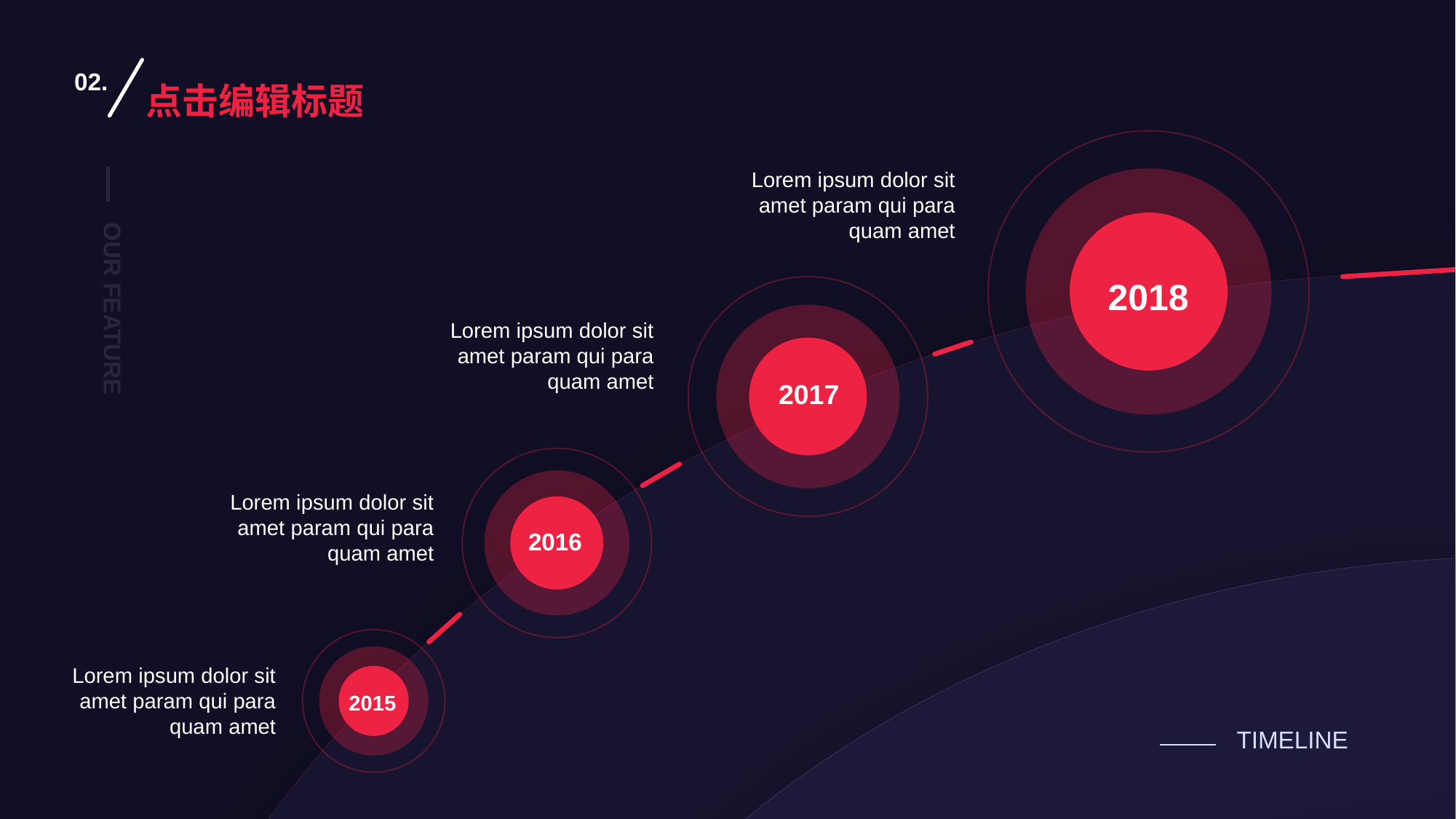

02.
点击编辑标题

2018
Lorem ipsum dolor sit amet param qui para quam amet
OUR FEATURE

2017
Lorem ipsum dolor sit amet param qui para quam amet

2016
Lorem ipsum dolor sit amet param qui para quam amet
TIMELINE

2015
Lorem ipsum dolor sit amet param qui para quam amet